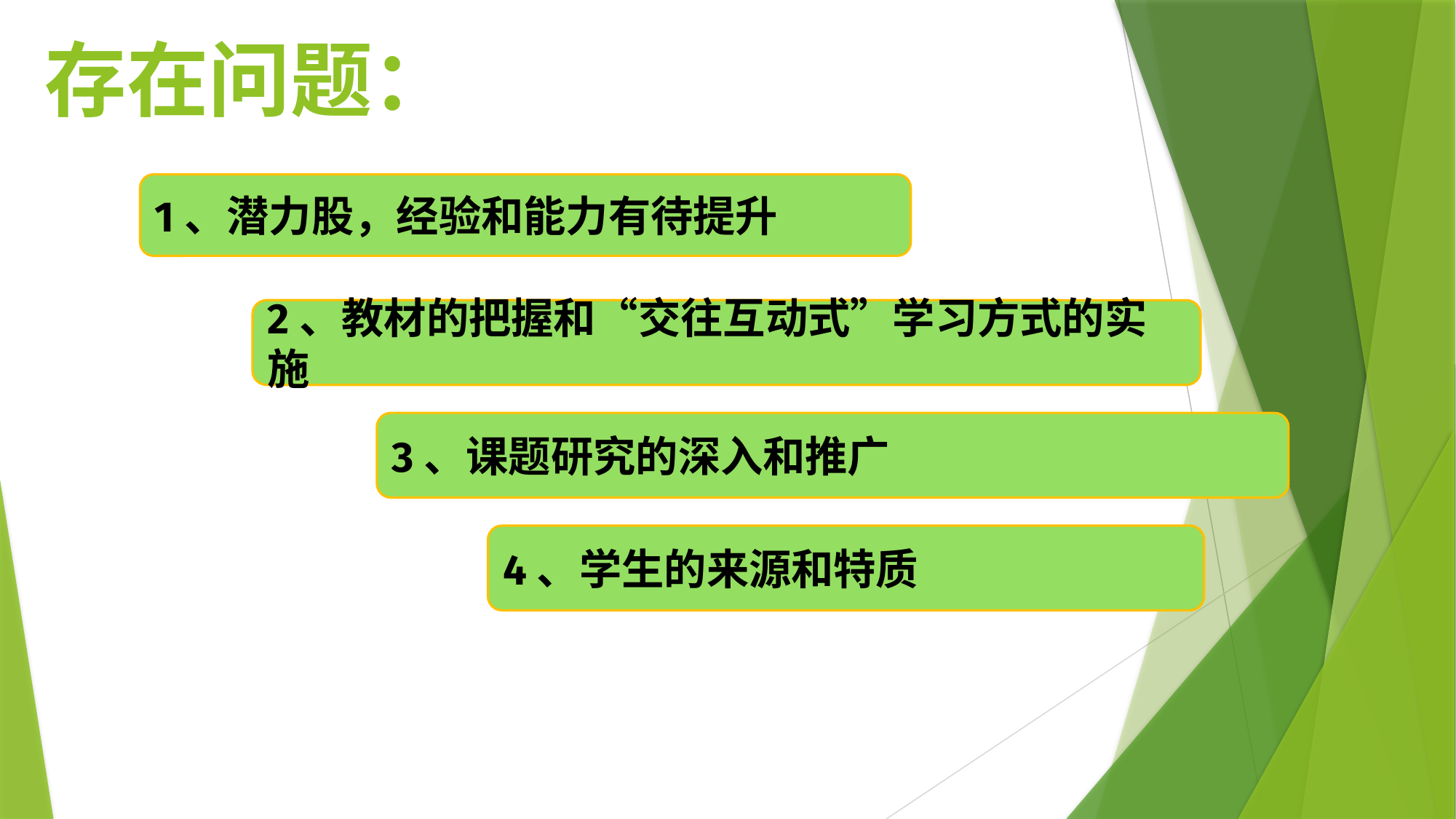

存在问题：
1、潜力股，经验和能力有待提升
2、教材的把握和“交往互动式”学习方式的实施
3、课题研究的深入和推广
4、学生的来源和特质